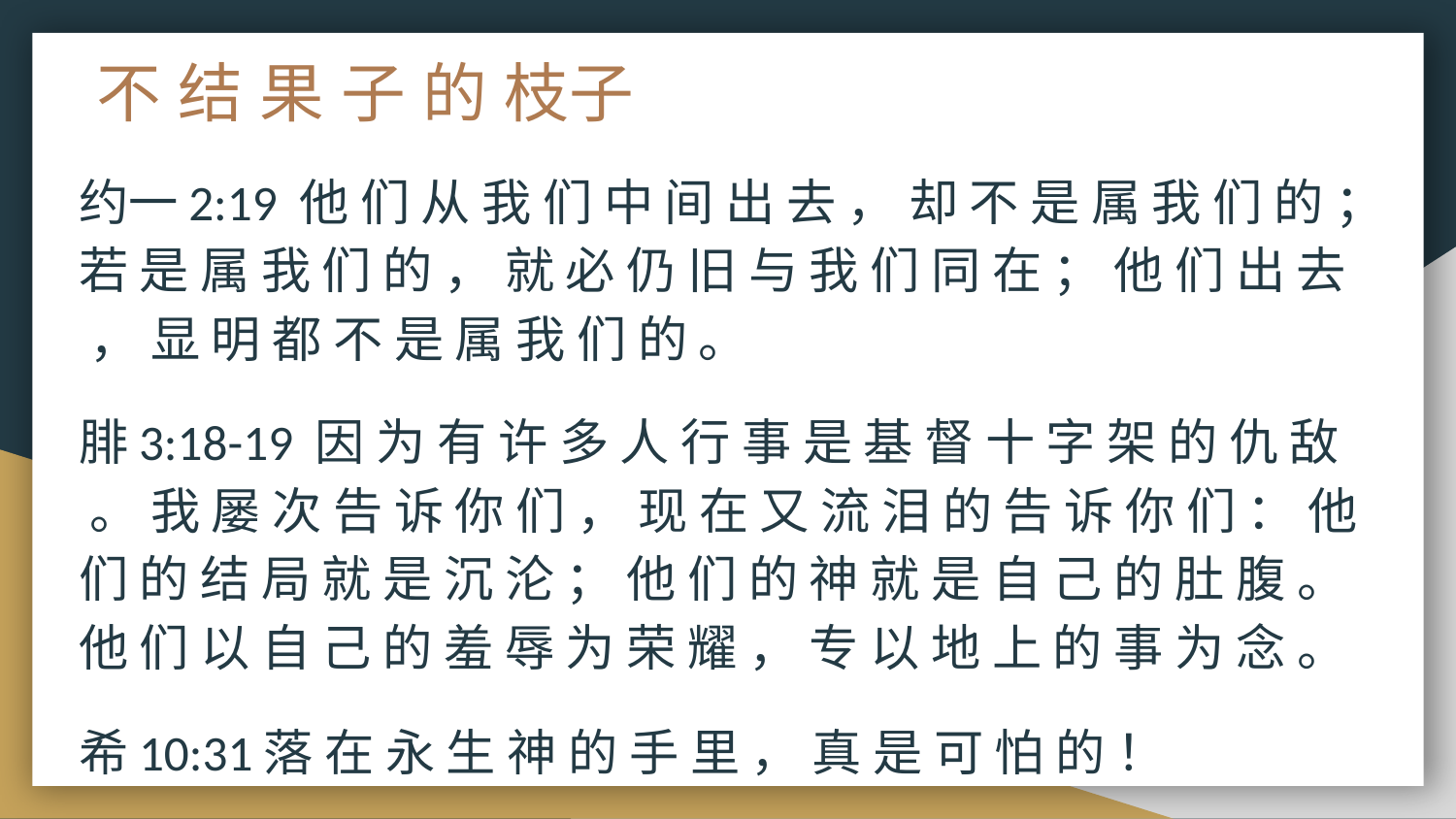

# 不 结 果 子 的 枝子
约一2:19 他 们 从 我 们 中 间 出 去 ， 却 不 是 属 我 们 的 ； 若 是 属 我 们 的 ， 就 必 仍 旧 与 我 们 同 在 ； 他 们 出 去 ， 显 明 都 不 是 属 我 们 的 。

腓3:18-19 因 为 有 许 多 人 行 事 是 基 督 十 字 架 的 仇 敌 。 我 屡 次 告 诉 你 们 ， 现 在 又 流 泪 的 告 诉 你 们 ： 他 们 的 结 局 就 是 沉 沦 ； 他 们 的 神 就 是 自 己 的 肚 腹 。 他 们 以 自 己 的 羞 辱 为 荣 耀 ， 专 以 地 上 的 事 为 念 。

希10:31落 在 永 生 神 的 手 里 ， 真 是 可 怕 的 ！